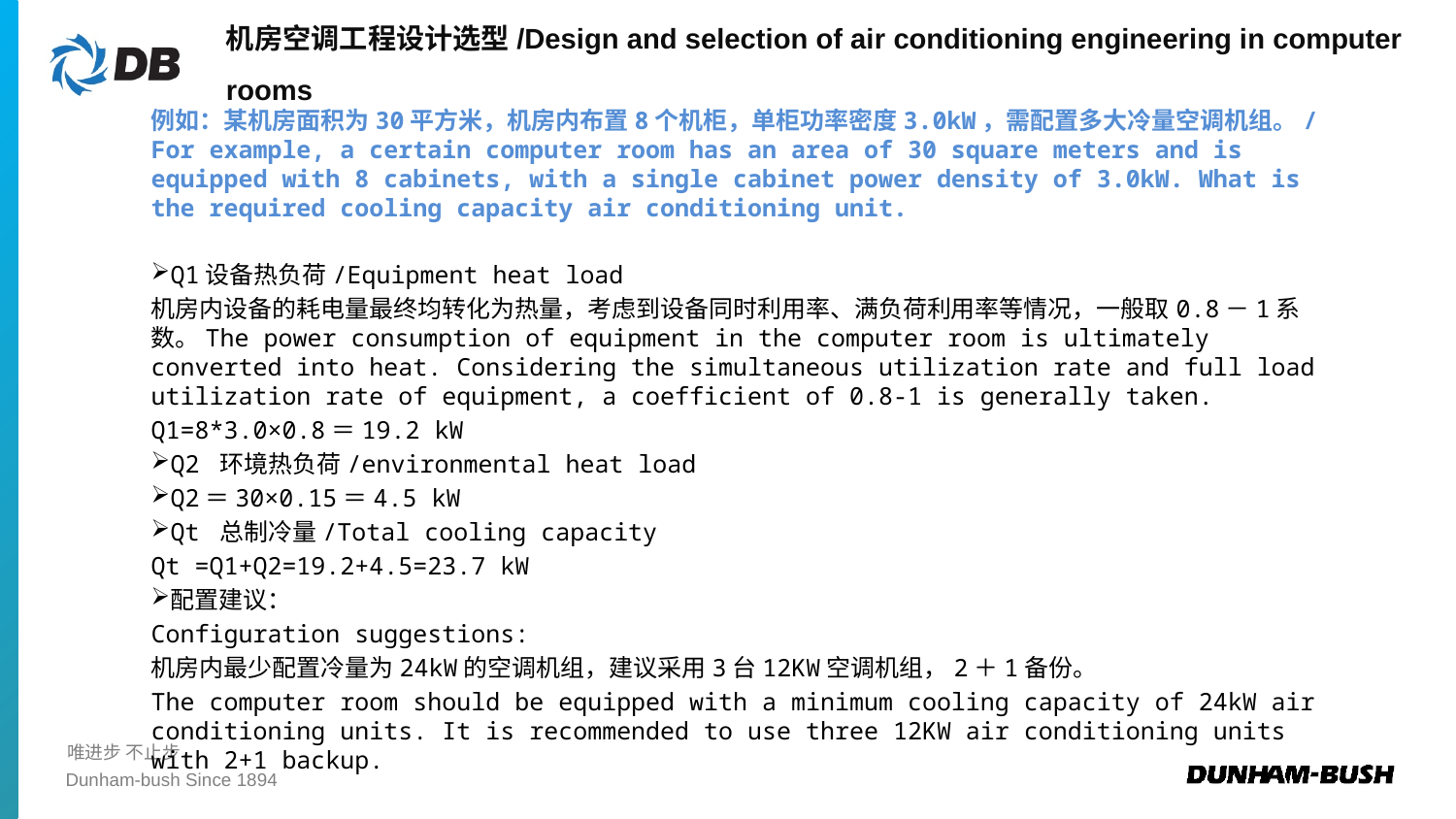

机房空调工程设计选型/Design and selection of air conditioning engineering in computer rooms

例如：某机房面积为30平方米，机房内布置8个机柜，单柜功率密度3.0kW，需配置多大冷量空调机组。/For example, a certain computer room has an area of 30 square meters and is equipped with 8 cabinets, with a single cabinet power density of 3.0kW. What is the required cooling capacity air conditioning unit.

Q1设备热负荷/Equipment heat load
机房内设备的耗电量最终均转化为热量，考虑到设备同时利用率、满负荷利用率等情况，一般取0.8－1系数。The power consumption of equipment in the computer room is ultimately converted into heat. Considering the simultaneous utilization rate and full load utilization rate of equipment, a coefficient of 0.8-1 is generally taken.
Q1=8*3.0×0.8＝19.2 kW
Q2 环境热负荷/environmental heat load
Q2＝30×0.15＝4.5 kW
Qt 总制冷量/Total cooling capacity
Qt =Q1+Q2=19.2+4.5=23.7 kW
配置建议：
Configuration suggestions:
机房内最少配置冷量为24kW的空调机组，建议采用3台12KW空调机组，2＋1备份。
The computer room should be equipped with a minimum cooling capacity of 24kW air conditioning units. It is recommended to use three 12KW air conditioning units with 2+1 backup.